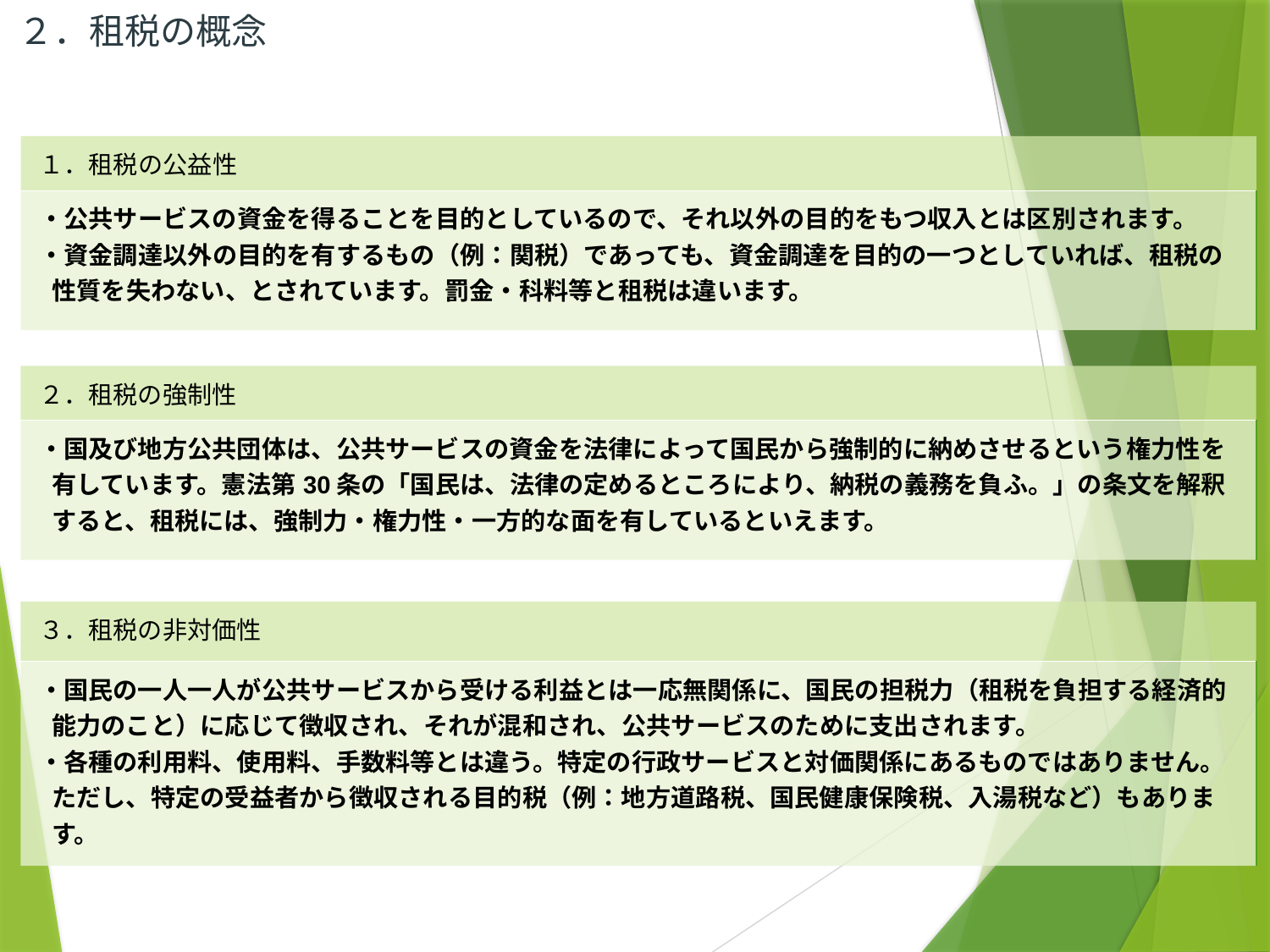

２．租税の概念
　　　２．租税の概念
| １．租税の公益性 |
| --- |
| ・公共サービスの資金を得ることを目的としているので、それ以外の目的をもつ収入とは区別されます。 ・資金調達以外の目的を有するもの（例：関税）であっても、資金調達を目的の一つとしていれば、租税の性質を失わない、とされています。罰金・科料等と租税は違います。 |
| １．租税の公益性 |
| --- |
| ・公共サービスの資金を得ることを目的としているので、それ以外の目的をもつ収入とは区別されます。 ・資金調達以外の目的を有するもの（例：関税）であっても、資金調達を目的の一つとしていれば、租税の性質を失わない、とされています。罰金・科料等と租税は違います。 |
| ２．租税の強制性 |
| --- |
| ・国及び地方公共団体は、公共サービスの資金を法律によって国民から強制的に納めさせるという権力性を有しています。憲法第30条の「国民は、法律の定めるところにより、納税の義務を負ふ。」の条文を解釈すると、租税には、強制力・権力性・一方的な面を有しているといえます。 |
| ３．租税の非対価性 |
| --- |
| ・国民の一人一人が公共サービスから受ける利益とは一応無関係に、国民の担税力（租税を負担する経済的能力のこと）に応じて徴収され、それが混和され、公共サービスのために支出されます。 ・各種の利用料、使用料、手数料等とは違う。特定の行政サービスと対価関係にあるものではありません。ただし、特定の受益者から徴収される目的税（例：地方道路税、国民健康保険税、入湯税など）もあります。 |